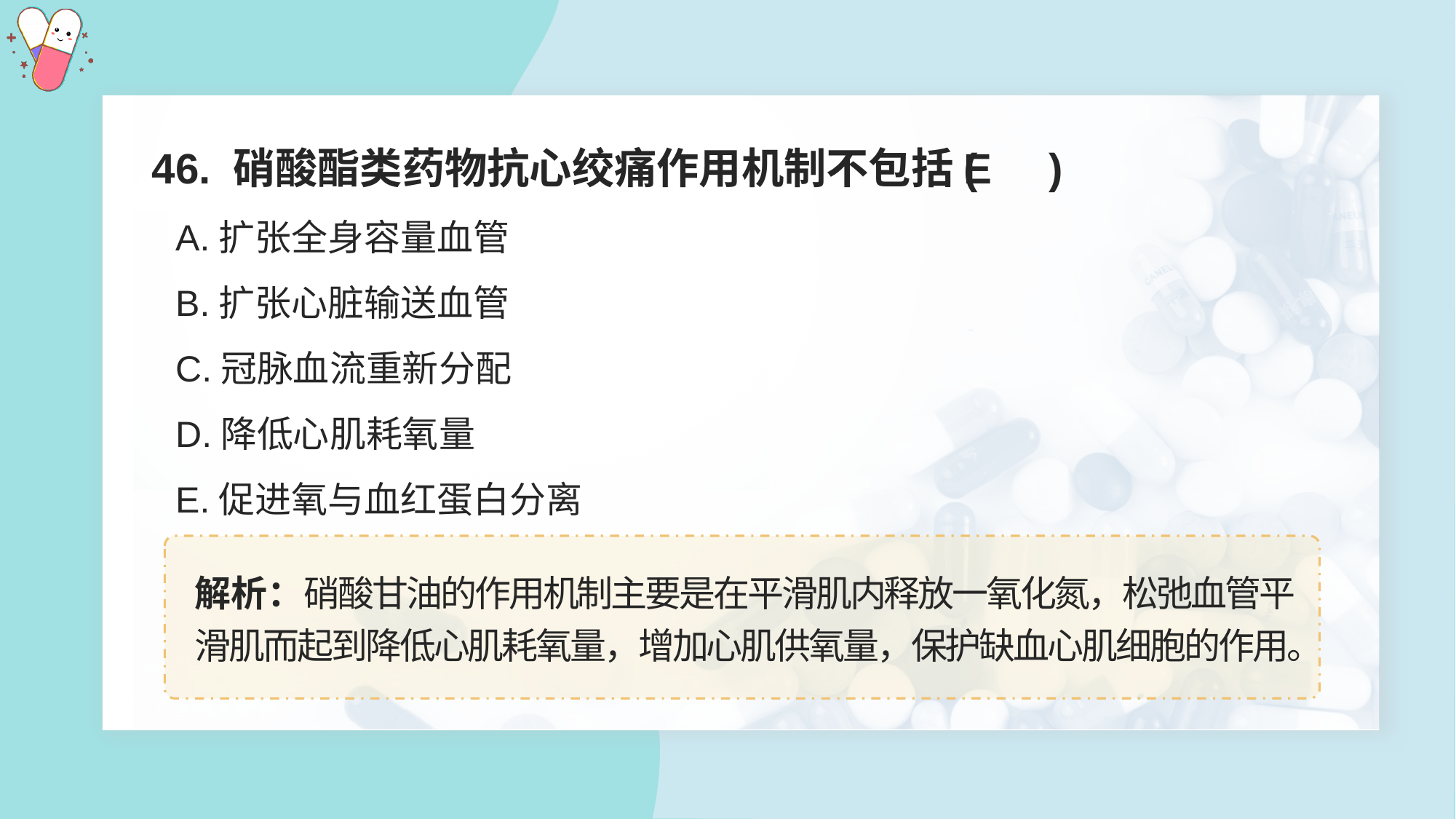

46. 硝酸酯类药物抗心绞痛作用机制不包括(      )
E
A.扩张全身容量血管
B.扩张心脏输送血管
C.冠脉血流重新分配
D.降低心肌耗氧量
E.促进氧与血红蛋白分离

解析：硝酸甘油的作用机制主要是在平滑肌内释放一氧化氮，松弛血管平滑肌而起到降低心肌耗氧量，增加心肌供氧量，保护缺血心肌细胞的作用。